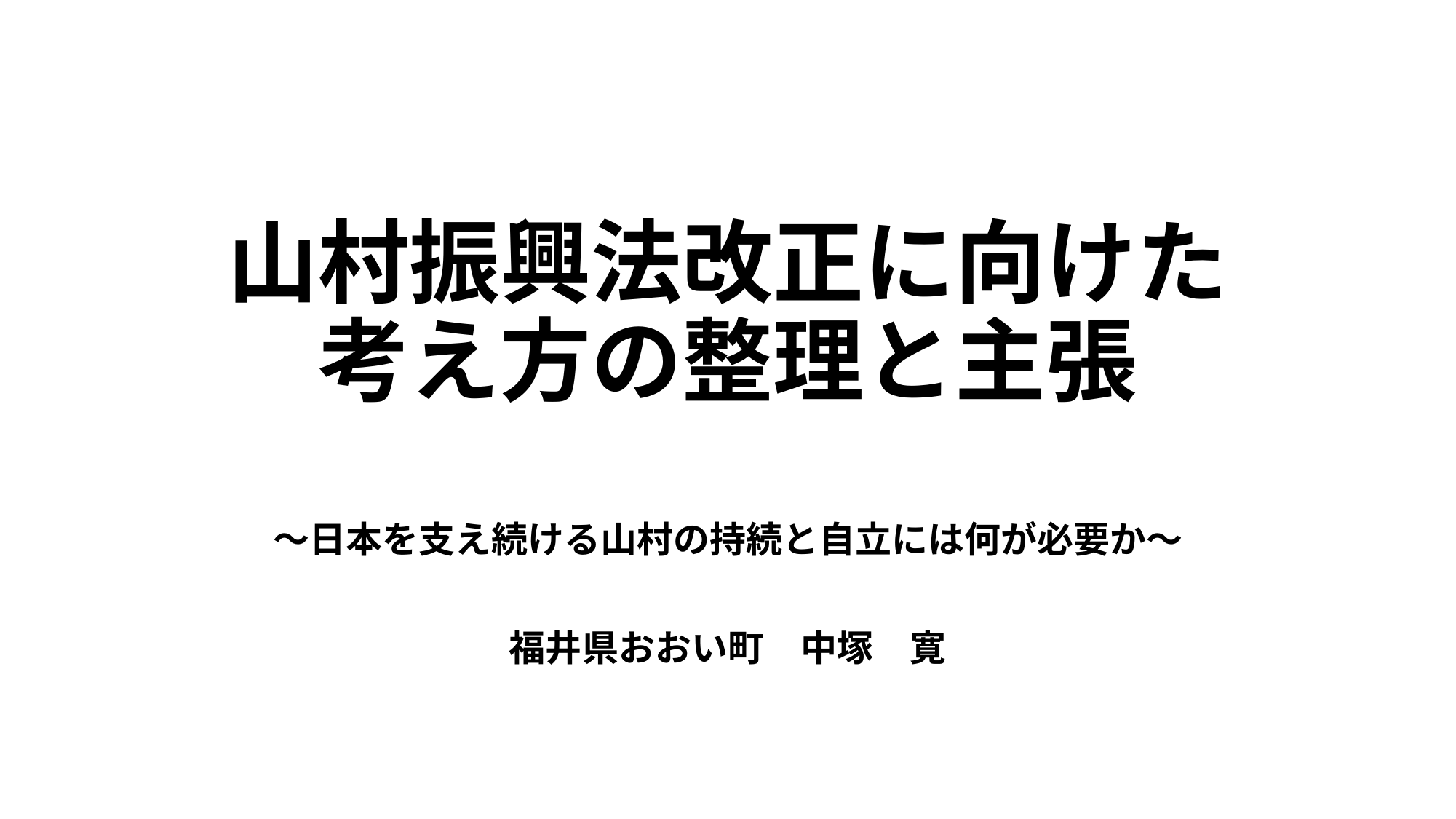

# 山村振興法改正に向けた考え方の整理と主張
～日本を支え続ける山村の持続と自立には何が必要か～

福井県おおい町　中塚　寛